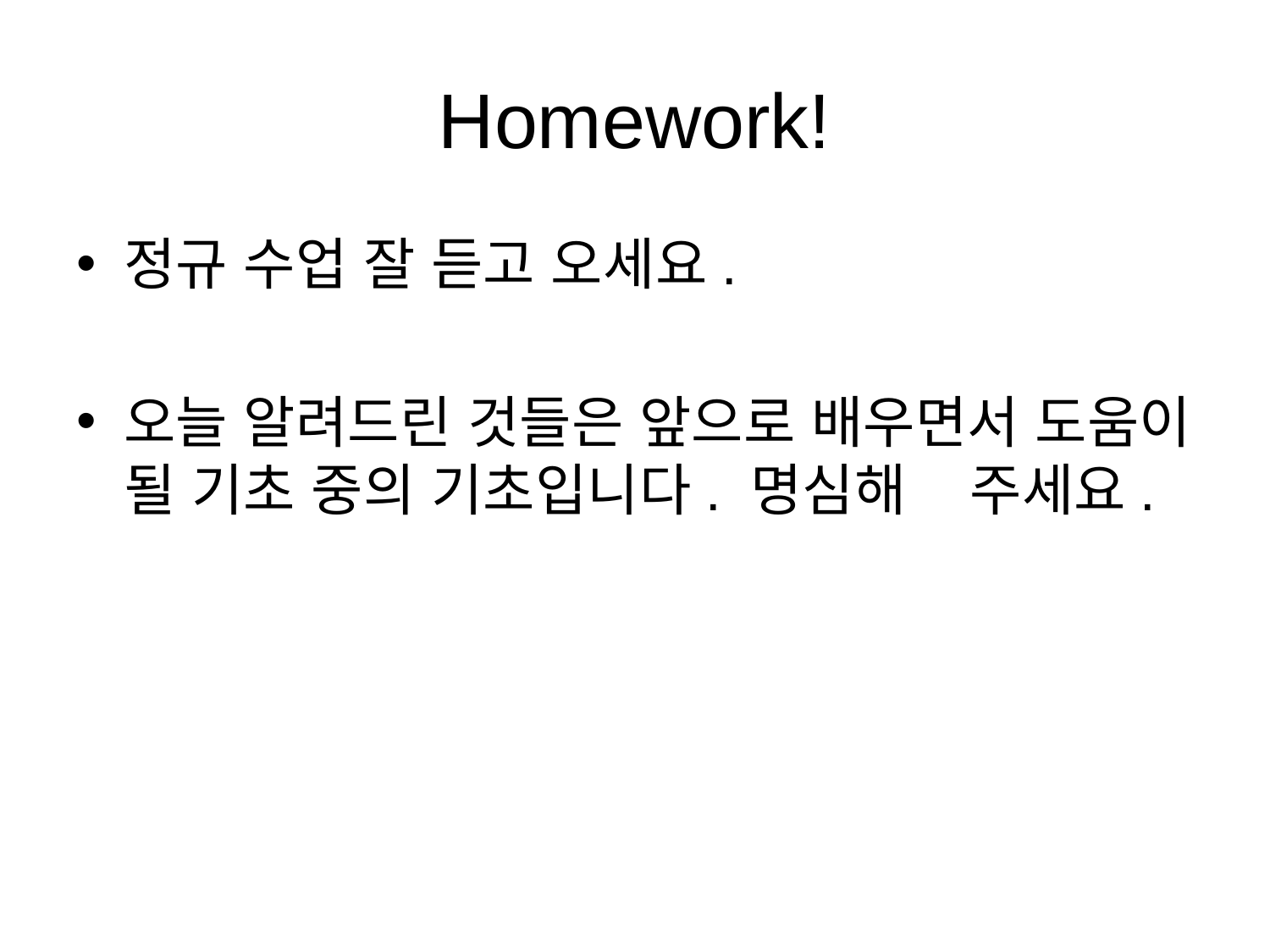

# Homework!
정규 수업 잘 듣고 오세요.

오늘 알려드린 것들은 앞으로 배우면서 도움이 될 기초 중의 기초입니다. 명심해    주세요.